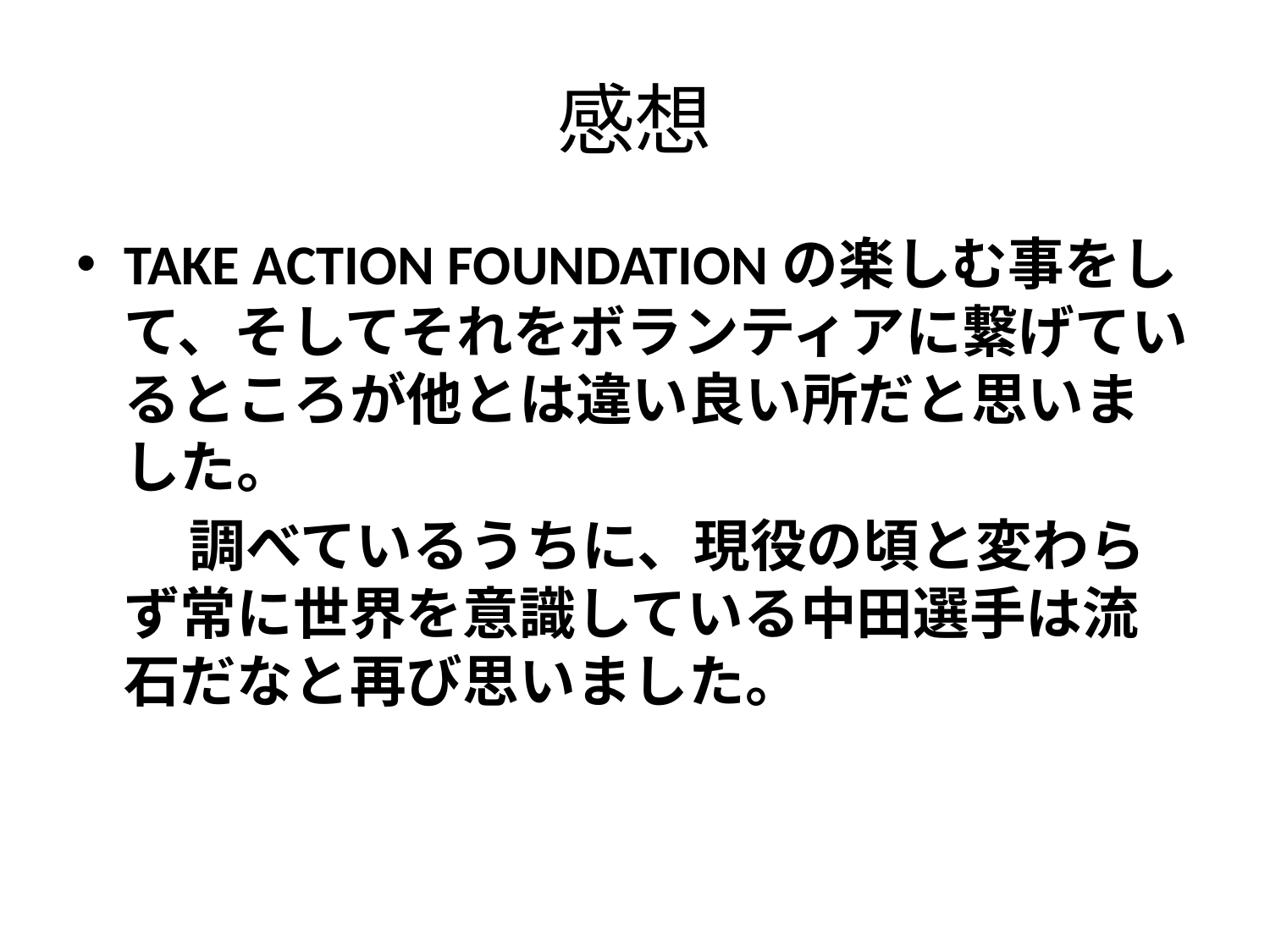

# 感想
TAKE ACTION FOUNDATIONの楽しむ事をして、そしてそれをボランティアに繋げているところが他とは違い良い所だと思いました。
　　調べているうちに、現役の頃と変わらず常に世界を意識している中田選手は流石だなと再び思いました。